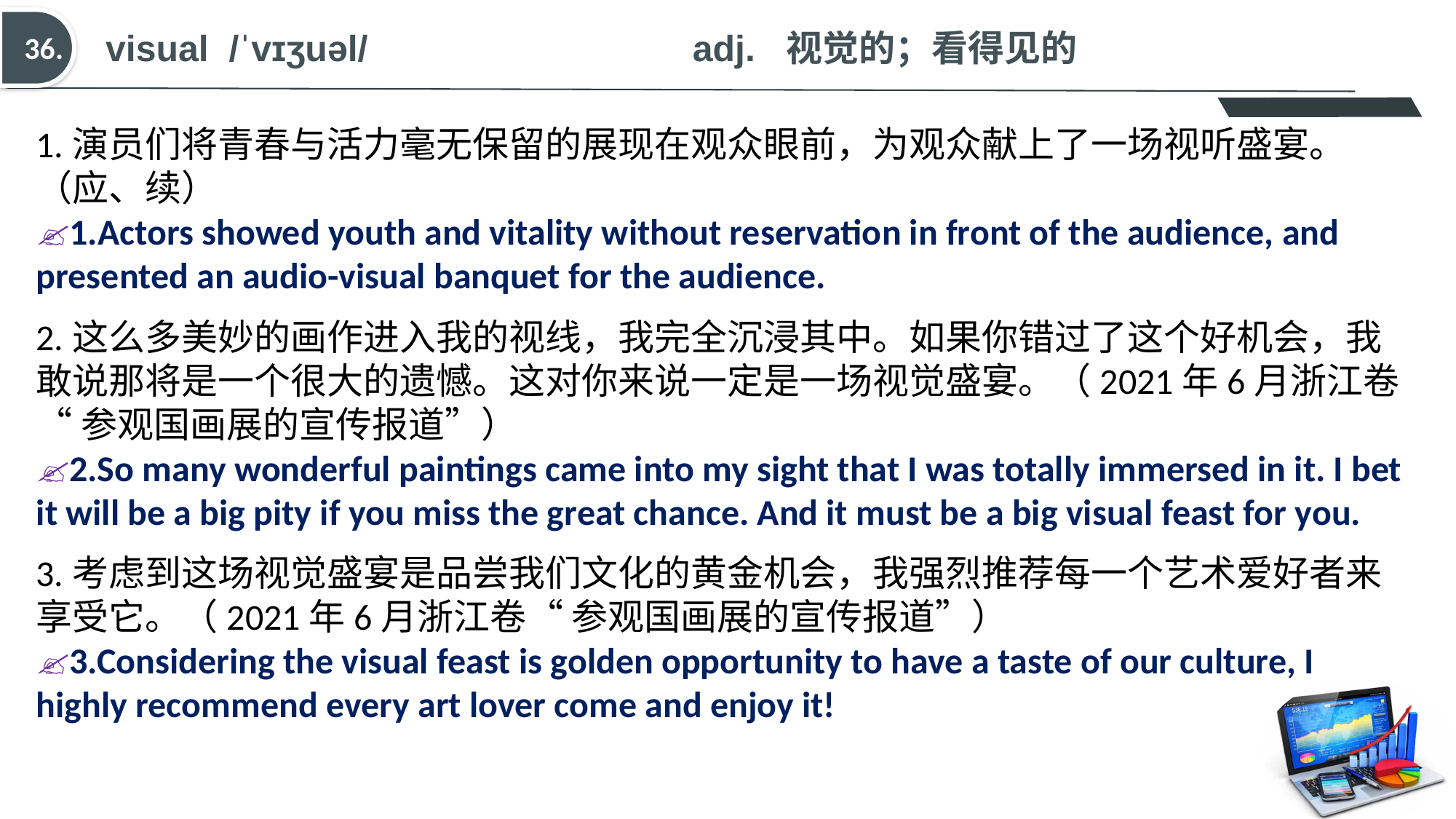

visual  /ˈvɪʒuəl/                                adj.  视觉的；看得见的

36.
1.演员们将青春与活力毫无保留的展现在观众眼前，为观众献上了一场视听盛宴。（应、续）
✍1.Actors showed youth and vitality without reservation in front of the audience, and presented an audio-visual banquet for the audience.

2.这么多美妙的画作进入我的视线，我完全沉浸其中。如果你错过了这个好机会，我敢说那将是一个很大的遗憾。这对你来说一定是一场视觉盛宴。（2021年6月浙江卷“ 参观国画展的宣传报道”）
✍2.So many wonderful paintings came into my sight that I was totally immersed in it. I bet it will be a big pity if you miss the great chance. And it must be a big visual feast for you.

3.考虑到这场视觉盛宴是品尝我们文化的黄金机会，我强烈推荐每一个艺术爱好者来享受它。（2021年6月浙江卷“ 参观国画展的宣传报道”）
✍3.Considering the visual feast is golden opportunity to have a taste of our culture, I highly recommend every art lover come and enjoy it!